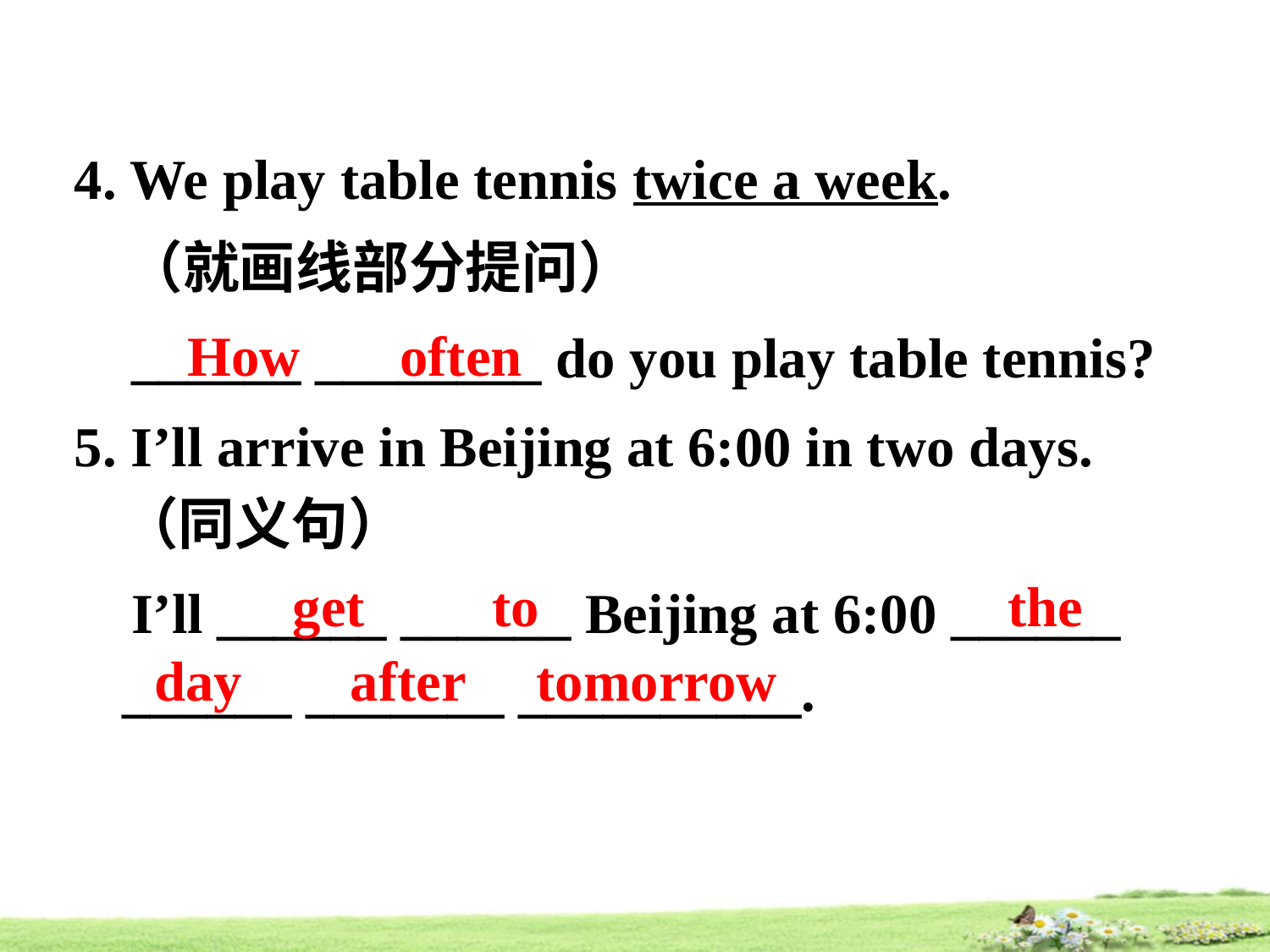

4. We play table tennis twice a week.
   （就画线部分提问）
    ______ ________ do you play table tennis?
5. I’ll arrive in Beijing at 6:00 in two days.（同义句）
    I’ll ______ ______ Beijing at 6:00 ______ ______ _______ __________.
How       often
get         to
the
day
after     tomorrow